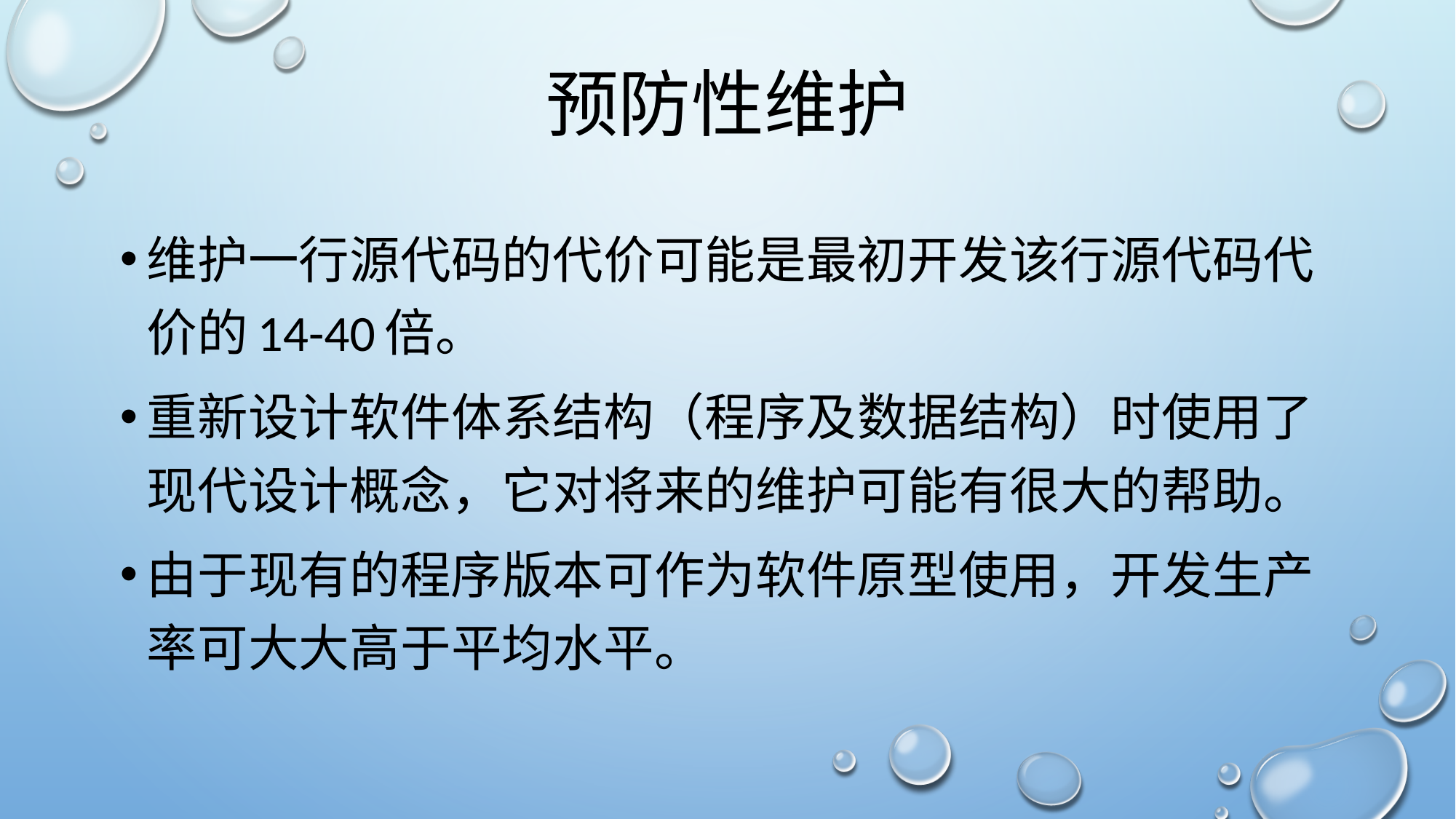

# 预防性维护
维护一行源代码的代价可能是最初开发该行源代码代价的14-40倍。
重新设计软件体系结构（程序及数据结构）时使用了现代设计概念，它对将来的维护可能有很大的帮助。
由于现有的程序版本可作为软件原型使用，开发生产率可大大高于平均水平。